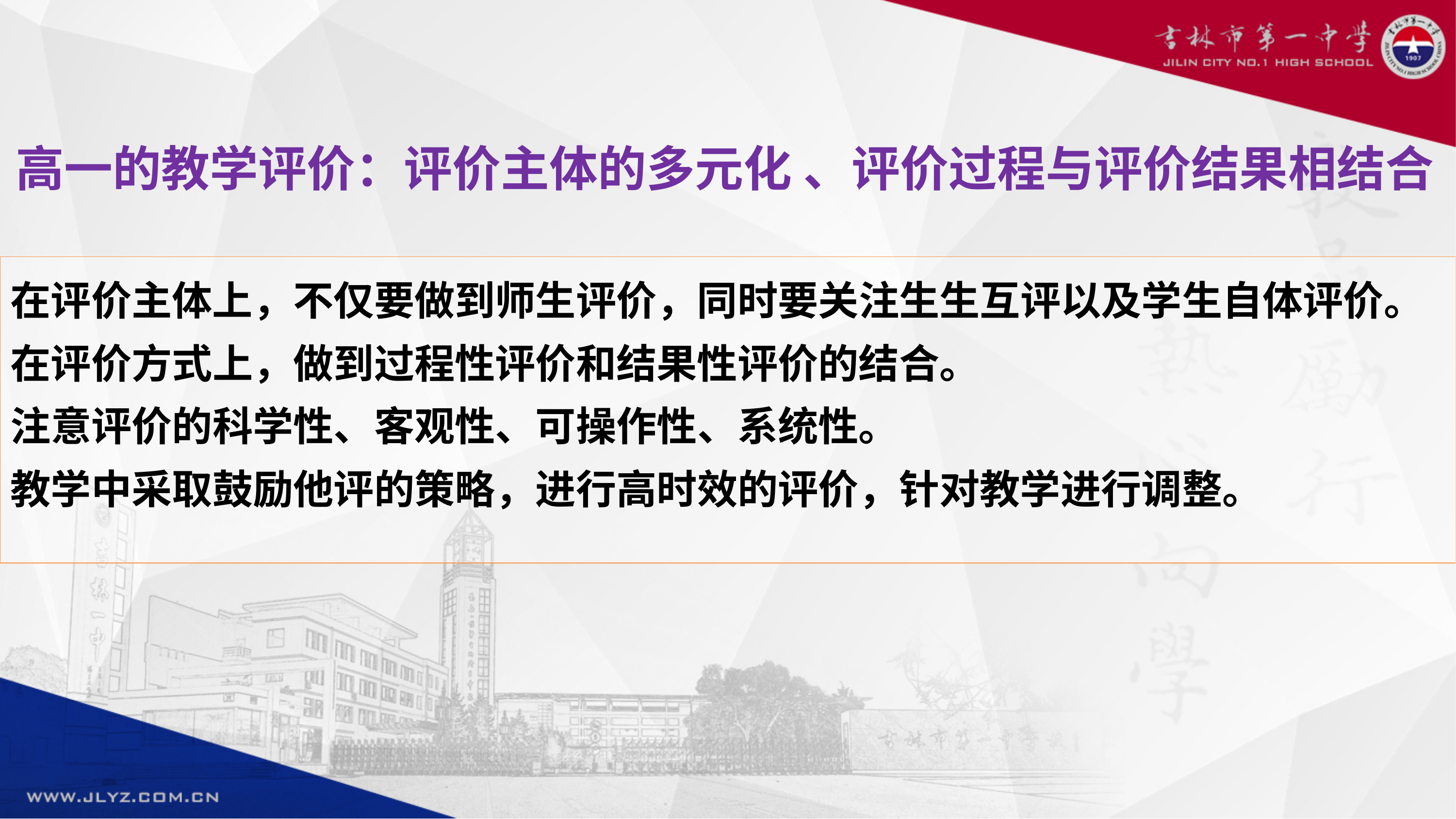

高一的教学评价：评价主体的多元化 、评价过程与评价结果相结合

在评价主体上，不仅要做到师生评价，同时要关注生生互评以及学生自体评价。
在评价方式上，做到过程性评价和结果性评价的结合。
注意评价的科学性、客观性、可操作性、系统性。
教学中采取鼓励他评的策略，进行高时效的评价，针对教学进行调整。